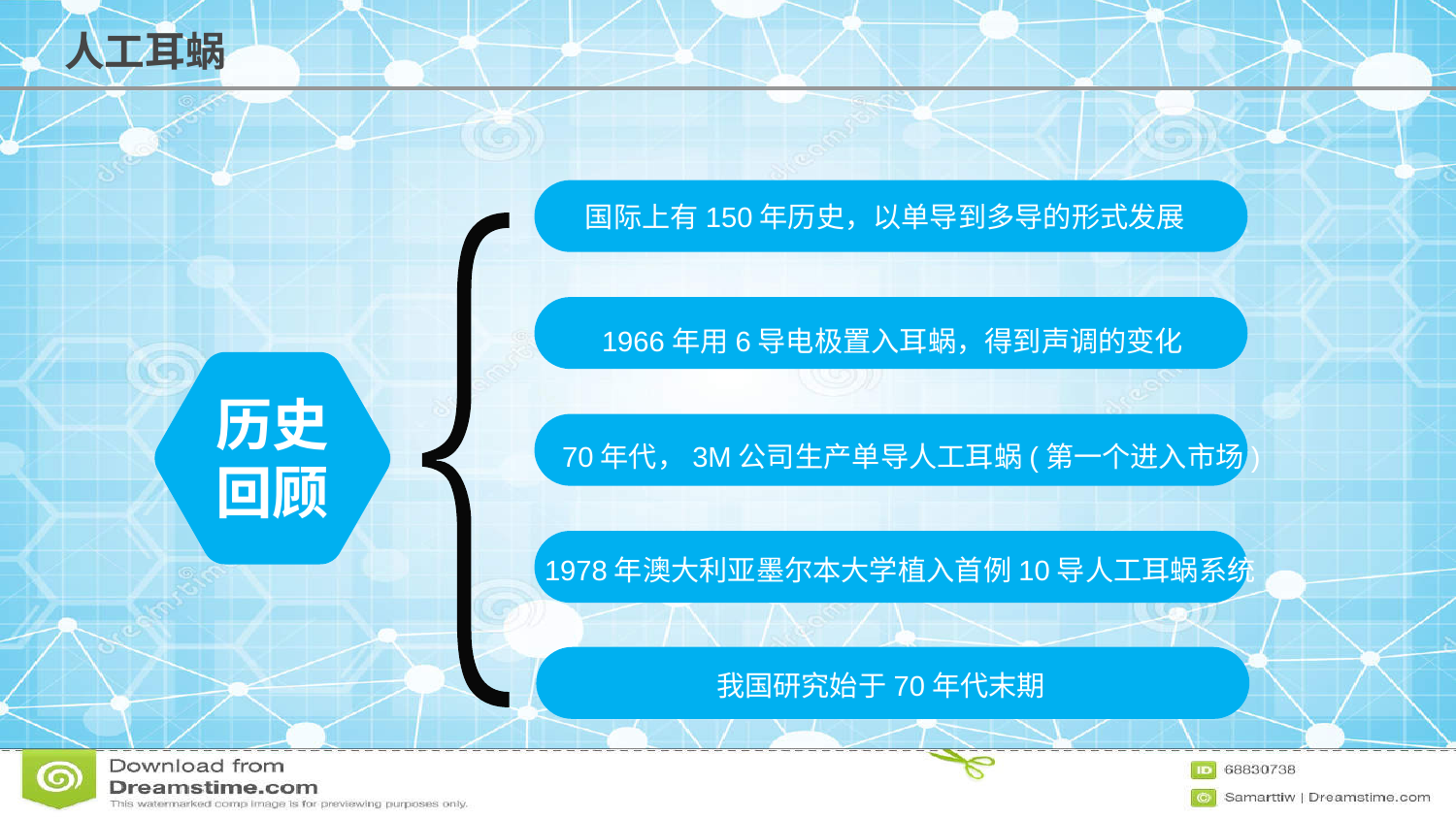

人工耳蜗

国际上有150年历史，以单导到多导的形式发展

1966年用6导电极置入耳蜗，得到声调的变化

历史回顾

70年代，3M公司生产单导人工耳蜗(第一个进入市场)

1978年澳大利亚墨尔本大学植入首例10导人工耳蜗系统

我国研究始于70年代末期